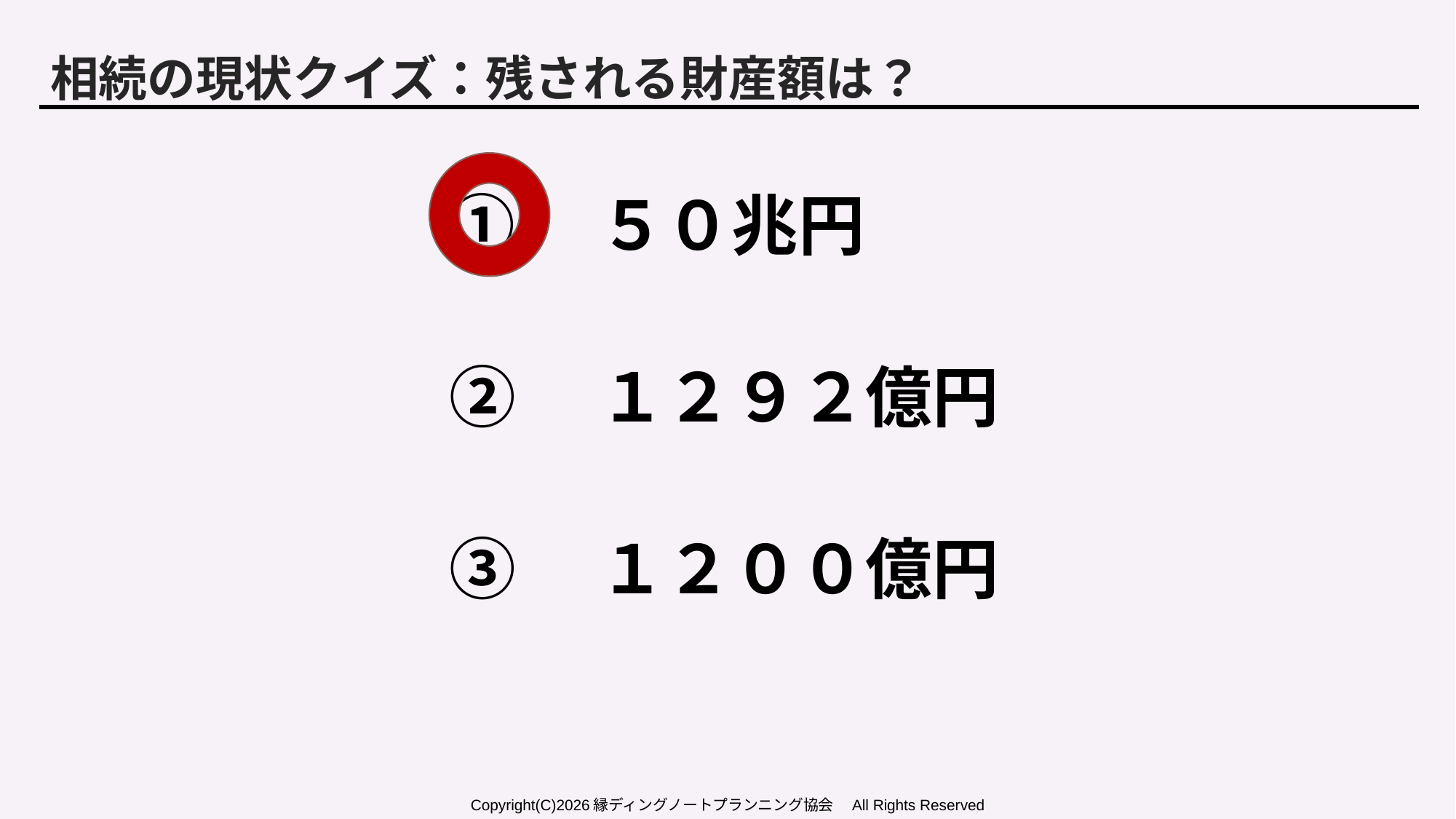

相続の現状クイズ：残される財産額は？

①　５０兆円
②　１２９２億円
③　１２００億円
Copyright(C)2026縁ディングノートプランニング協会　All Rights Reserved